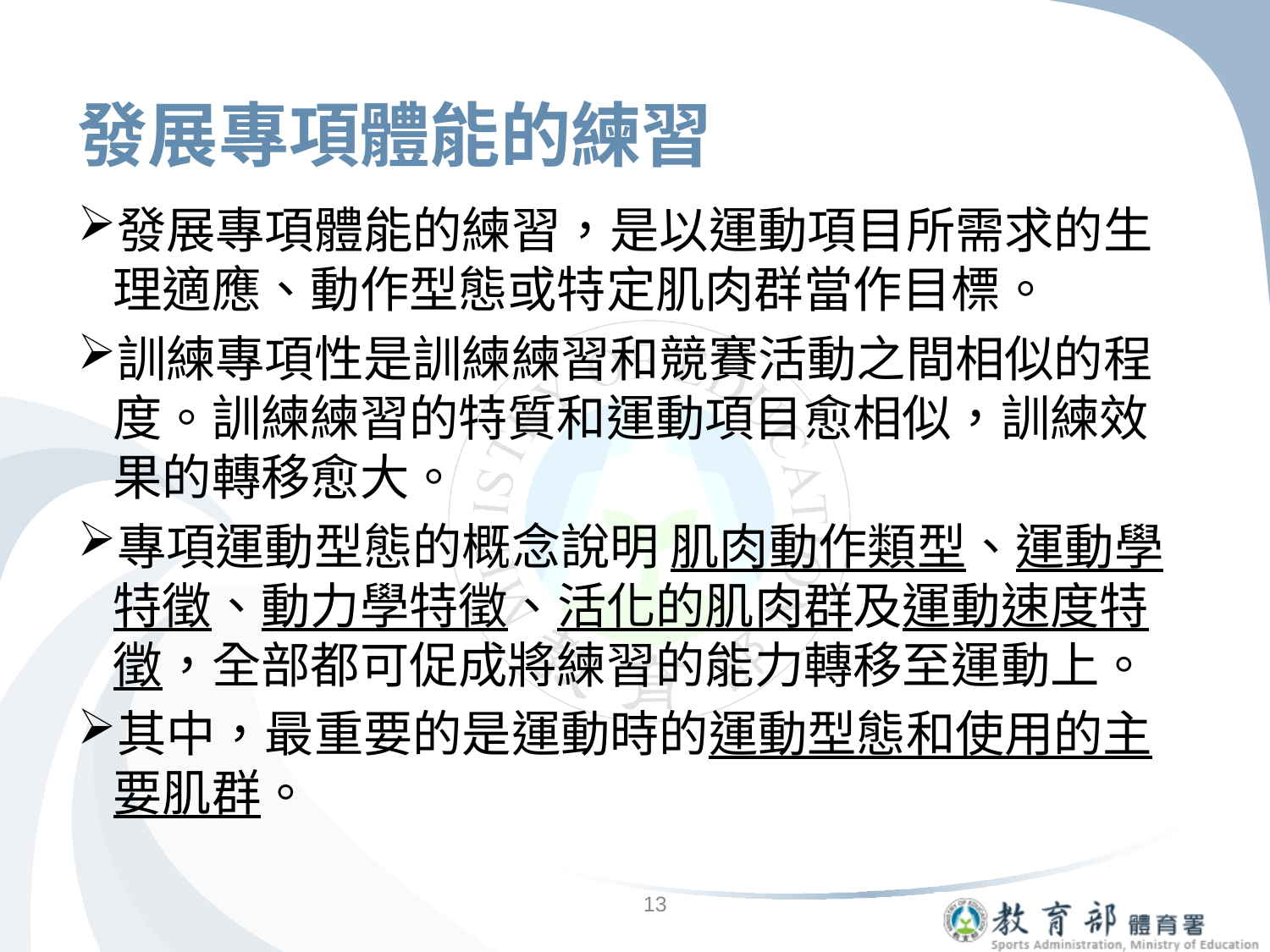

# 發展專項體能的練習
發展專項體能的練習，是以運動項目所需求的生理適應、動作型態或特定肌肉群當作目標。
訓練專項性是訓練練習和競賽活動之間相似的程度。訓練練習的特質和運動項目愈相似，訓練效果的轉移愈大。
專項運動型態的概念說明 肌肉動作類型、運動學特徵、動力學特徵、活化的肌肉群及運動速度特徵，全部都可促成將練習的能力轉移至運動上。
其中，最重要的是運動時的運動型態和使用的主要肌群。
13